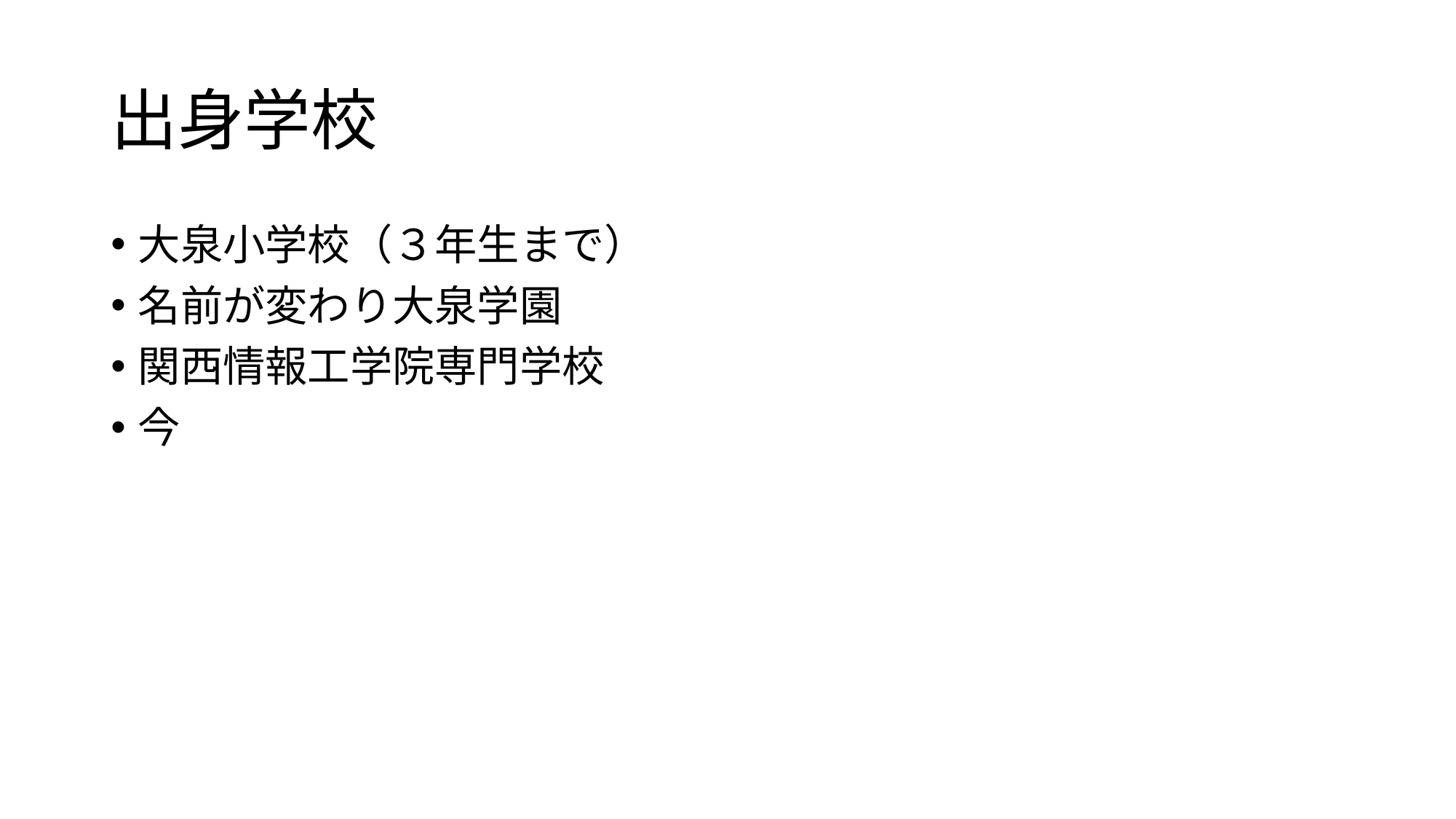

# 出身学校
大泉小学校（３年生まで）
名前が変わり大泉学園
関西情報工学院専門学校
今